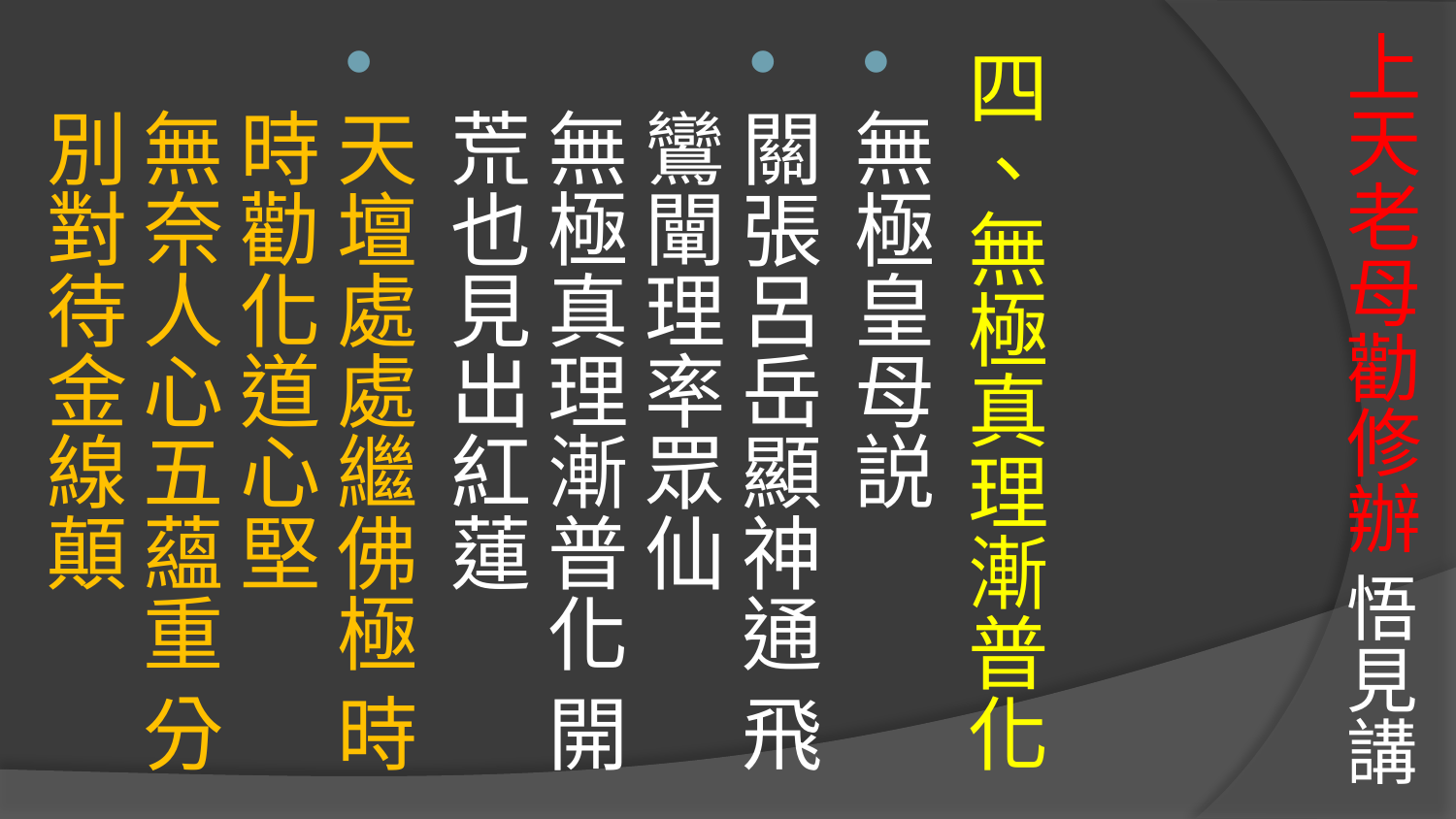

# 上天老母勸修辦 悟見講
四、無極真理漸普化
無極皇母説
關張呂岳顯神通 飛鸞闡理率眾仙
無極真理漸普化 開荒也見出紅蓮
天壇處處繼佛極 時時勸化道心堅
無奈人心五蘊重 分別對待金線顛